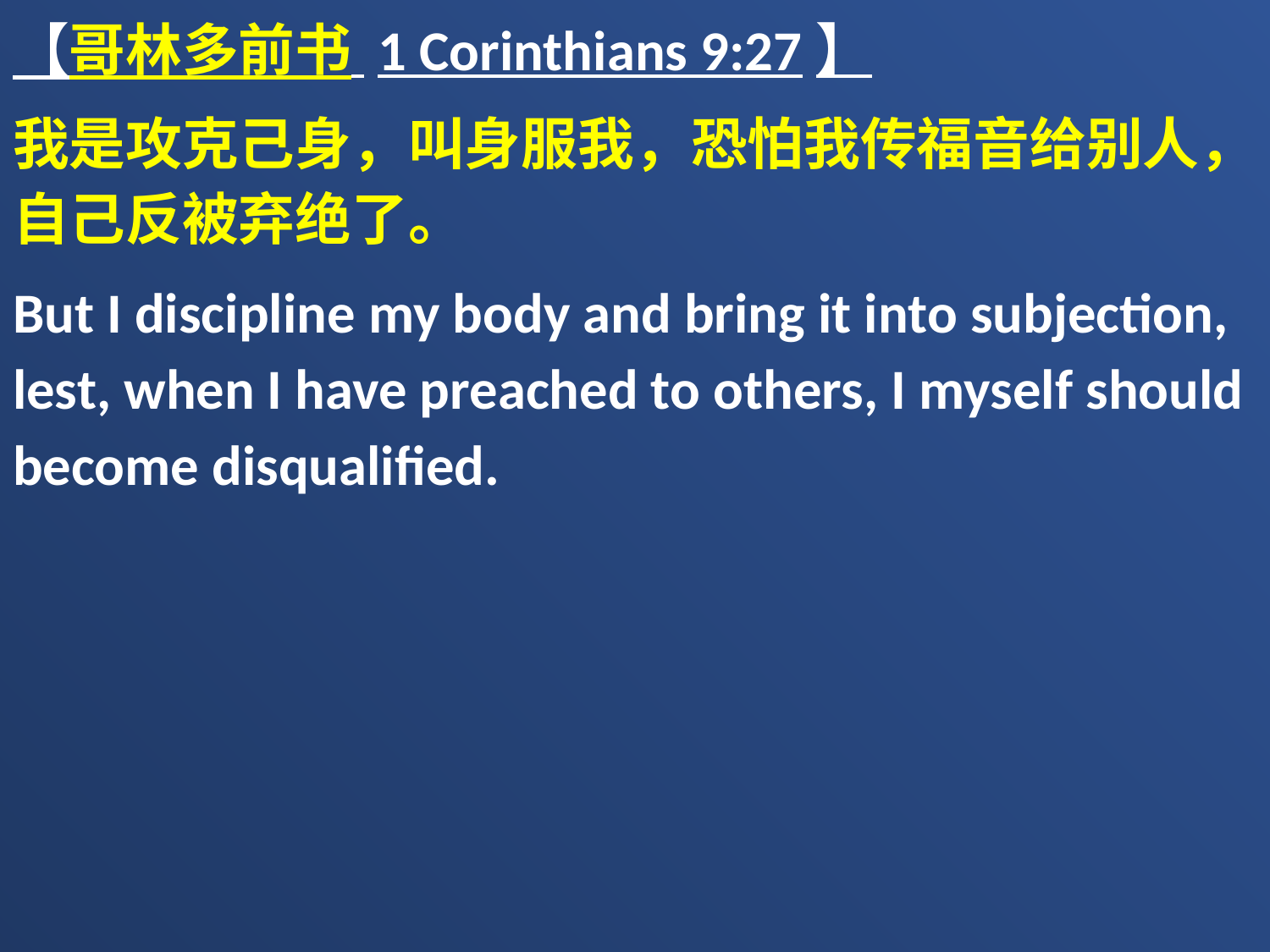

【哥林多前书 1 Corinthians 9:27】
我是攻克己身，叫身服我，恐怕我传福音给别人，自己反被弃绝了。
But I discipline my body and bring it into subjection, lest, when I have preached to others, I myself should become disqualified.